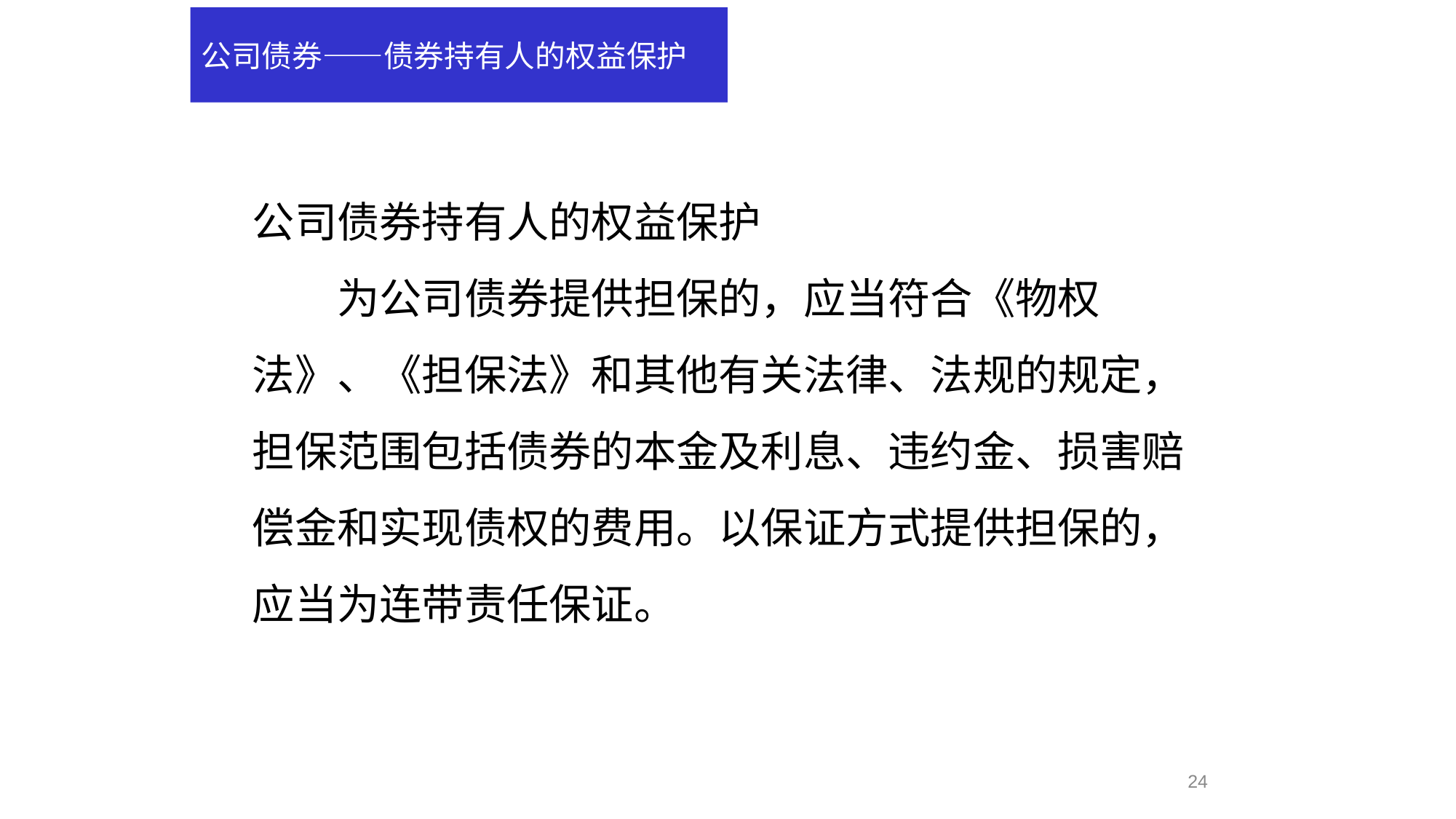

公司债券——债券持有人的权益保护
公司债券持有人的权益保护
　　为公司债券提供担保的，应当符合《物权法》、《担保法》和其他有关法律、法规的规定，担保范围包括债券的本金及利息、违约金、损害赔偿金和实现债权的费用。以保证方式提供担保的，应当为连带责任保证。
24